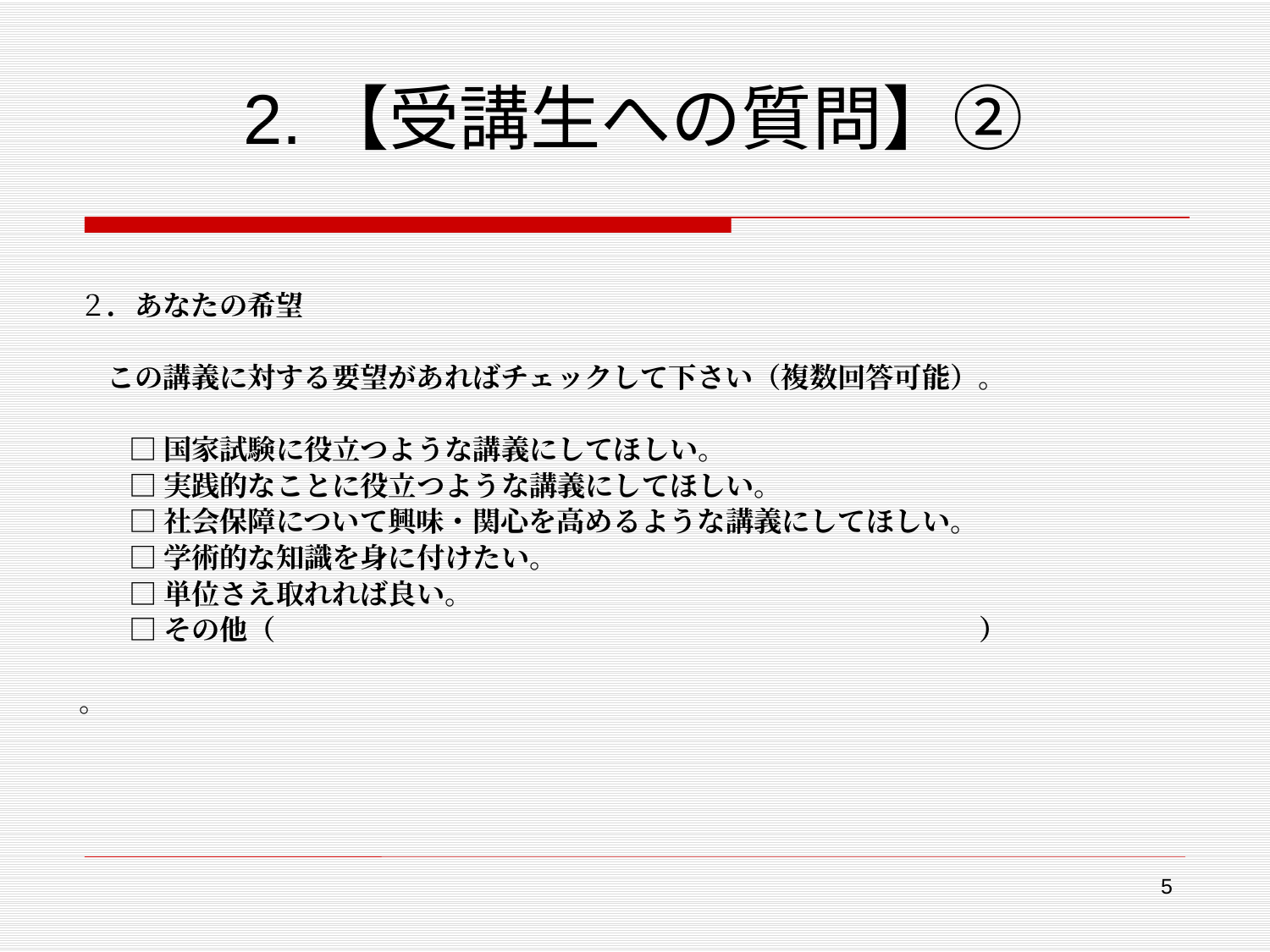

# 2.【受講生への質問】②

２．あなたの希望

　この講義に対する要望があればチェックして下さい（複数回答可能）。

□国家試験に役立つような講義にしてほしい。
□実践的なことに役立つような講義にしてほしい。
□社会保障について興味・関心を高めるような講義にしてほしい。
□学術的な知識を身に付けたい。
□単位さえ取れれば良い。
□その他（　　　　　　　　　　　　　　　　　　　　　　　　　）

。
5